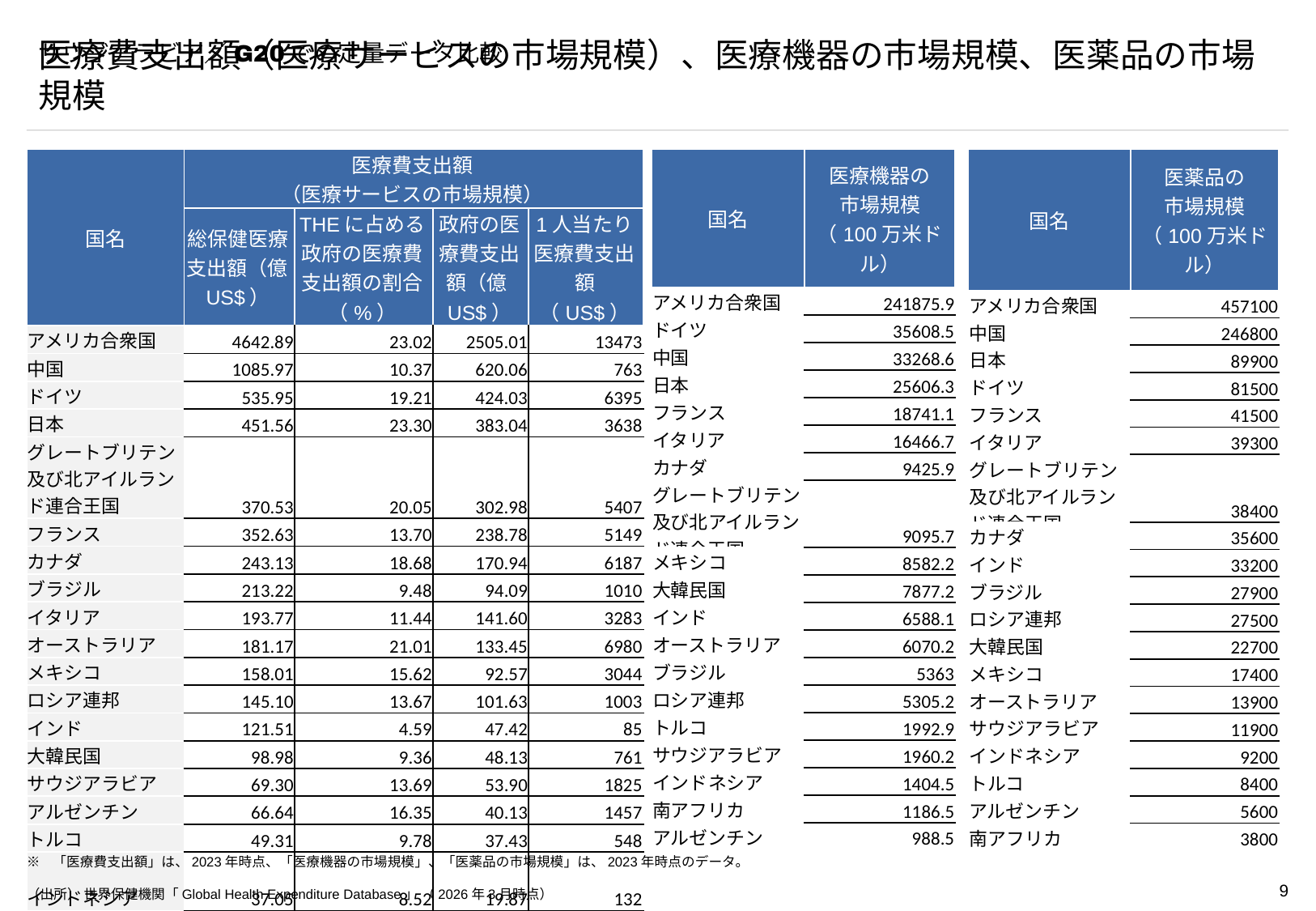

# サウジアラビア／G20での定量データ比較
医療費支出額（医療サービスの市場規模）、医療機器の市場規模、医薬品の市場規模
| 国名 | 医療費支出額 （医療サービスの市場規模） |  |  |  |
| --- | --- | --- | --- | --- |
|  | 総保健医療支出額（億US$） | THEに占める政府の医療費支出額の割合（%） | 政府の医療費支出額（億US$） | 1人当たり医療費支出額（US$） |
| アメリカ合衆国 | 4642.89 | 23.02 | 2505.01 | 13473 |
| 中国 | 1085.97 | 10.37 | 620.06 | 763 |
| ドイツ | 535.95 | 19.21 | 424.03 | 6395 |
| 日本 | 451.56 | 23.30 | 383.04 | 3638 |
| グレートブリテン及び北アイルランド連合王国 | 370.53 | 20.05 | 302.98 | 5407 |
| フランス | 352.63 | 13.70 | 238.78 | 5149 |
| カナダ | 243.13 | 18.68 | 170.94 | 6187 |
| ブラジル | 213.22 | 9.48 | 94.09 | 1010 |
| イタリア | 193.77 | 11.44 | 141.60 | 3283 |
| オーストラリア | 181.17 | 21.01 | 133.45 | 6980 |
| メキシコ | 158.01 | 15.62 | 92.57 | 3044 |
| ロシア連邦 | 145.10 | 13.67 | 101.63 | 1003 |
| インド | 121.51 | 4.59 | 47.42 | 85 |
| 大韓民国 | 98.98 | 9.36 | 48.13 | 761 |
| サウジアラビア | 69.30 | 13.69 | 53.90 | 1825 |
| アルゼンチン | 66.64 | 16.35 | 40.13 | 1457 |
| トルコ | 49.31 | 9.78 | 37.43 | 548 |
| インドネシア | 37.05 | 8.52 | 19.87 | 132 |
| 南アフリカ | 33.98 | 16.89 | 20.93 | 537 |
| 国名 | 医療機器の 市場規模 （100万米ドル） |
| --- | --- |
| アメリカ合衆国 | 241875.9 |
| ドイツ | 35608.5 |
| 中国 | 33268.6 |
| 日本 | 25606.3 |
| フランス | 18741.1 |
| イタリア | 16466.7 |
| カナダ | 9425.9 |
| グレートブリテン及び北アイルランド連合王国 | 9095.7 |
| メキシコ | 8582.2 |
| 大韓民国 | 7877.2 |
| インド | 6588.1 |
| オーストラリア | 6070.2 |
| ブラジル | 5363 |
| ロシア連邦 | 5305.2 |
| トルコ | 1992.9 |
| サウジアラビア | 1960.2 |
| インドネシア | 1404.5 |
| 南アフリカ | 1186.5 |
| アルゼンチン | 988.5 |
| 国名 | 医薬品の 市場規模 （100万米ドル） |
| --- | --- |
| アメリカ合衆国 | 457100 |
| 中国 | 246800 |
| 日本 | 89900 |
| ドイツ | 81500 |
| フランス | 41500 |
| イタリア | 39300 |
| グレートブリテン及び北アイルランド連合王国 | 38400 |
| カナダ | 35600 |
| インド | 33200 |
| ブラジル | 27900 |
| ロシア連邦 | 27500 |
| 大韓民国 | 22700 |
| メキシコ | 17400 |
| オーストラリア | 13900 |
| サウジアラビア | 11900 |
| インドネシア | 9200 |
| トルコ | 8400 |
| アルゼンチン | 5600 |
| 南アフリカ | 3800 |
※	「医療費支出額」は、2023年時点、「医療機器の市場規模」、「医薬品の市場規模」は、2023年時点のデータ。
（出所） 世界保健機関「Global Health Expenditure Database」 （2026年3月時点）